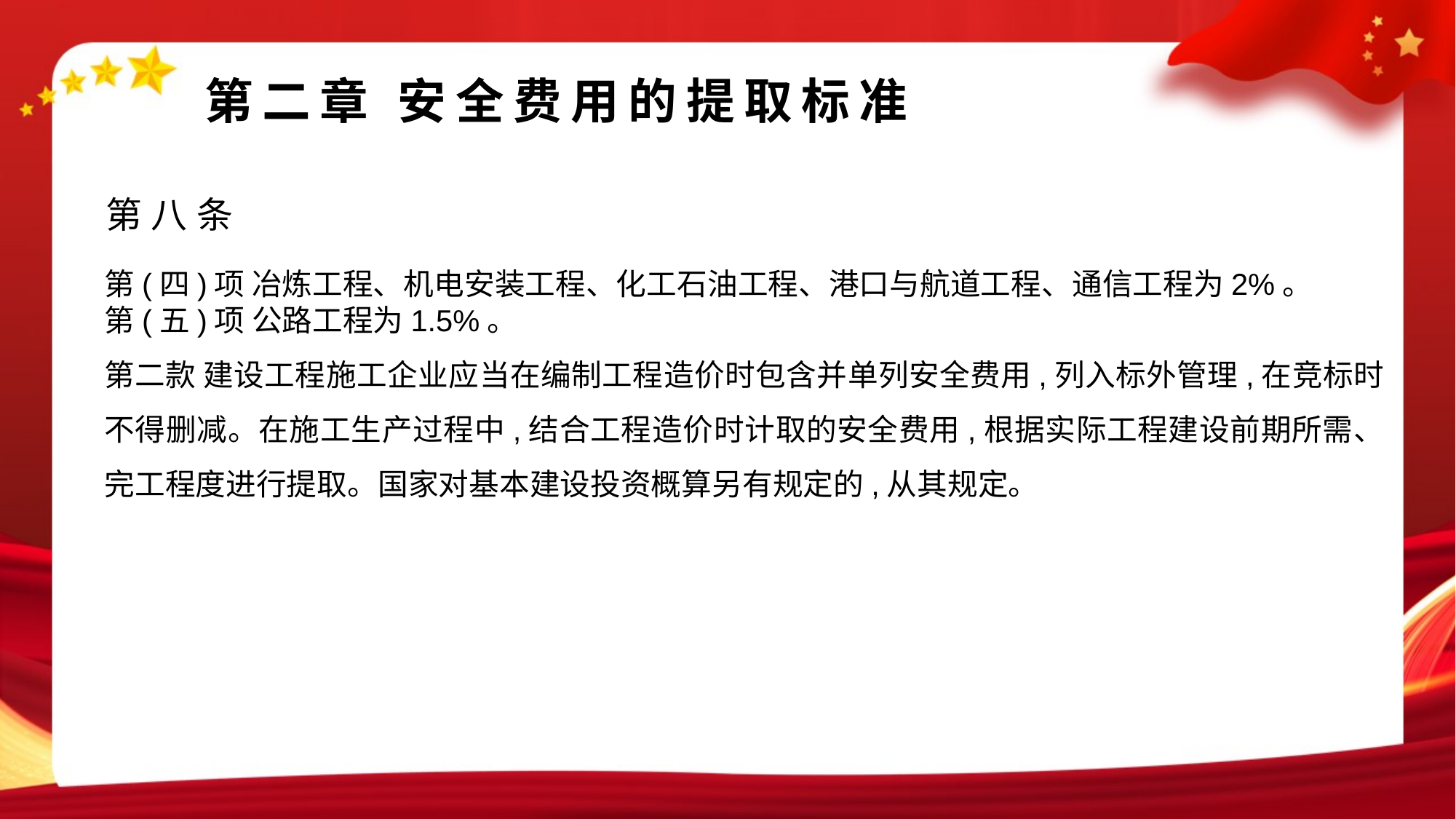

第二章 安全费用的提取标准
第八条
第(四)项 冶炼工程、机电安装工程、化工石油工程、港口与航道工程、通信工程为2%。
第(五)项 公路工程为1.5%。
第二款 建设工程施工企业应当在编制工程造价时包含并单列安全费用,列入标外管理,在竞标时不得删减。在施工生产过程中,结合工程造价时计取的安全费用,根据实际工程建设前期所需、完工程度进行提取。国家对基本建设投资概算另有规定的,从其规定。